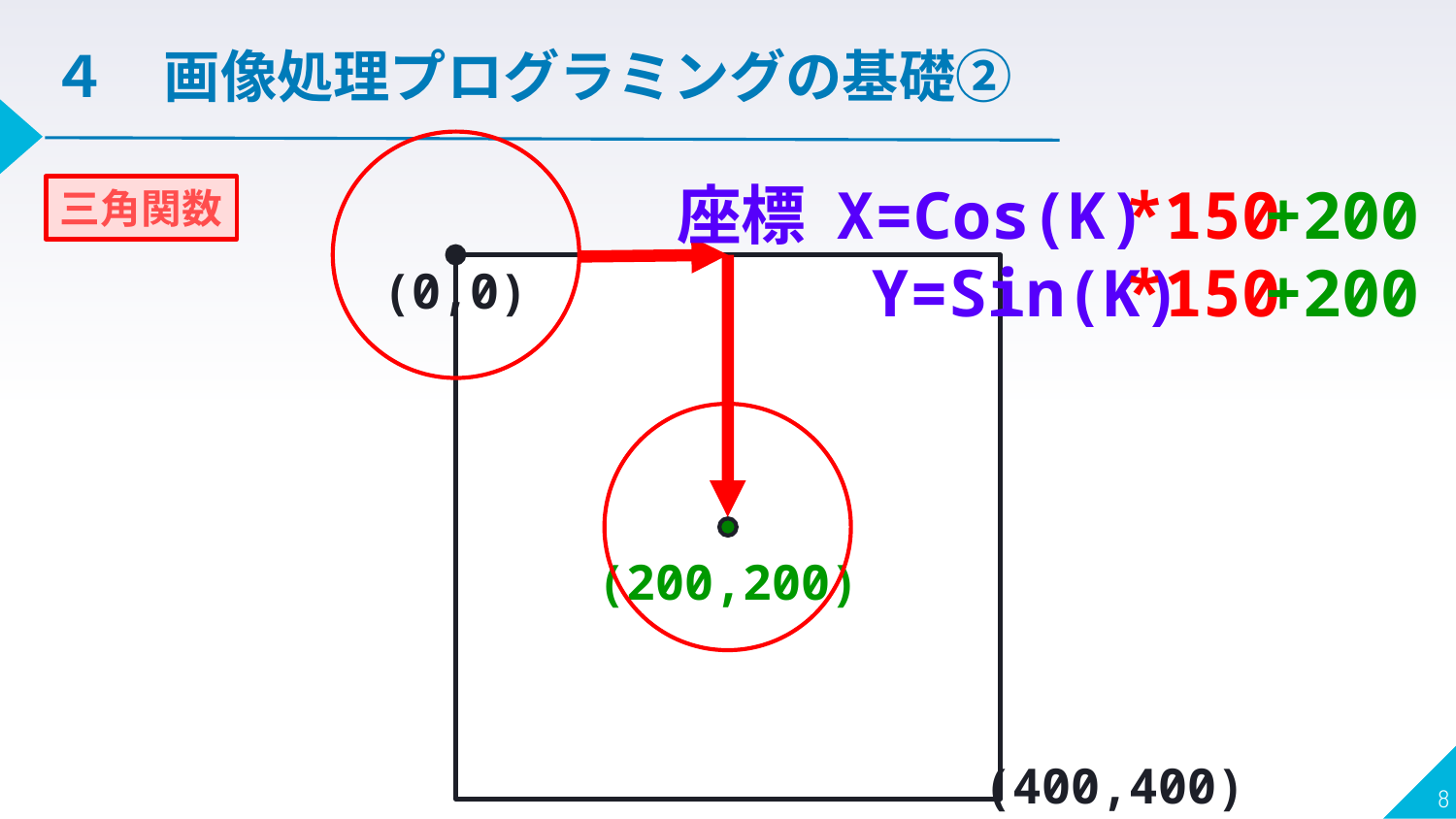

４　画像処理プログラミングの基礎②

*150
*150
座標 X=Cos(K)
     Y=Sin(K)
+200
+200
三角関数

(0,0)

(200,200)
8
(400,400)